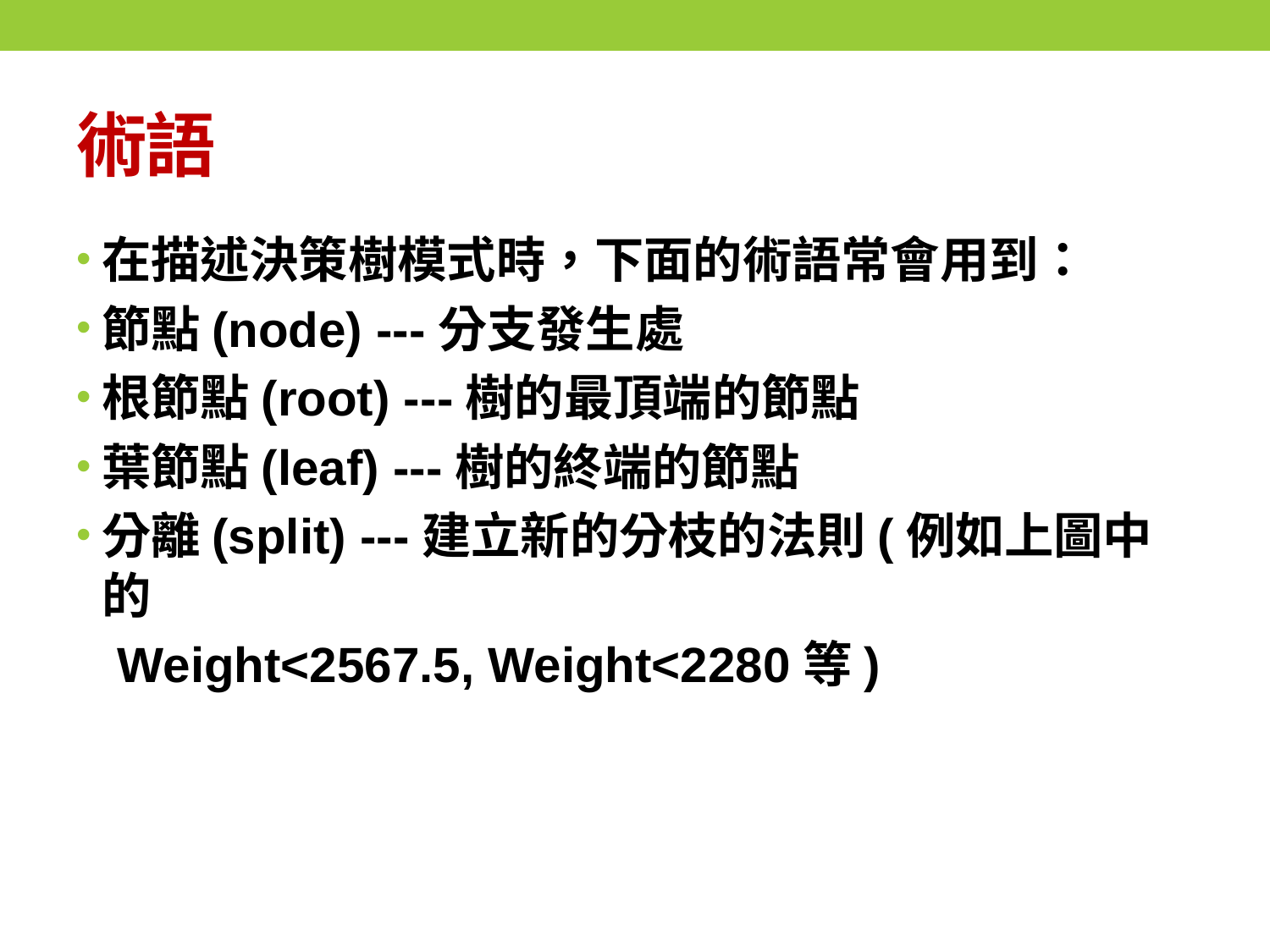

# 術語
在描述決策樹模式時，下面的術語常會用到：
節點(node) ---分支發生處
根節點(root) ---樹的最頂端的節點
葉節點(leaf) ---樹的終端的節點
分離(split) ---建立新的分枝的法則(例如上圖中的
   Weight<2567.5, Weight<2280等)